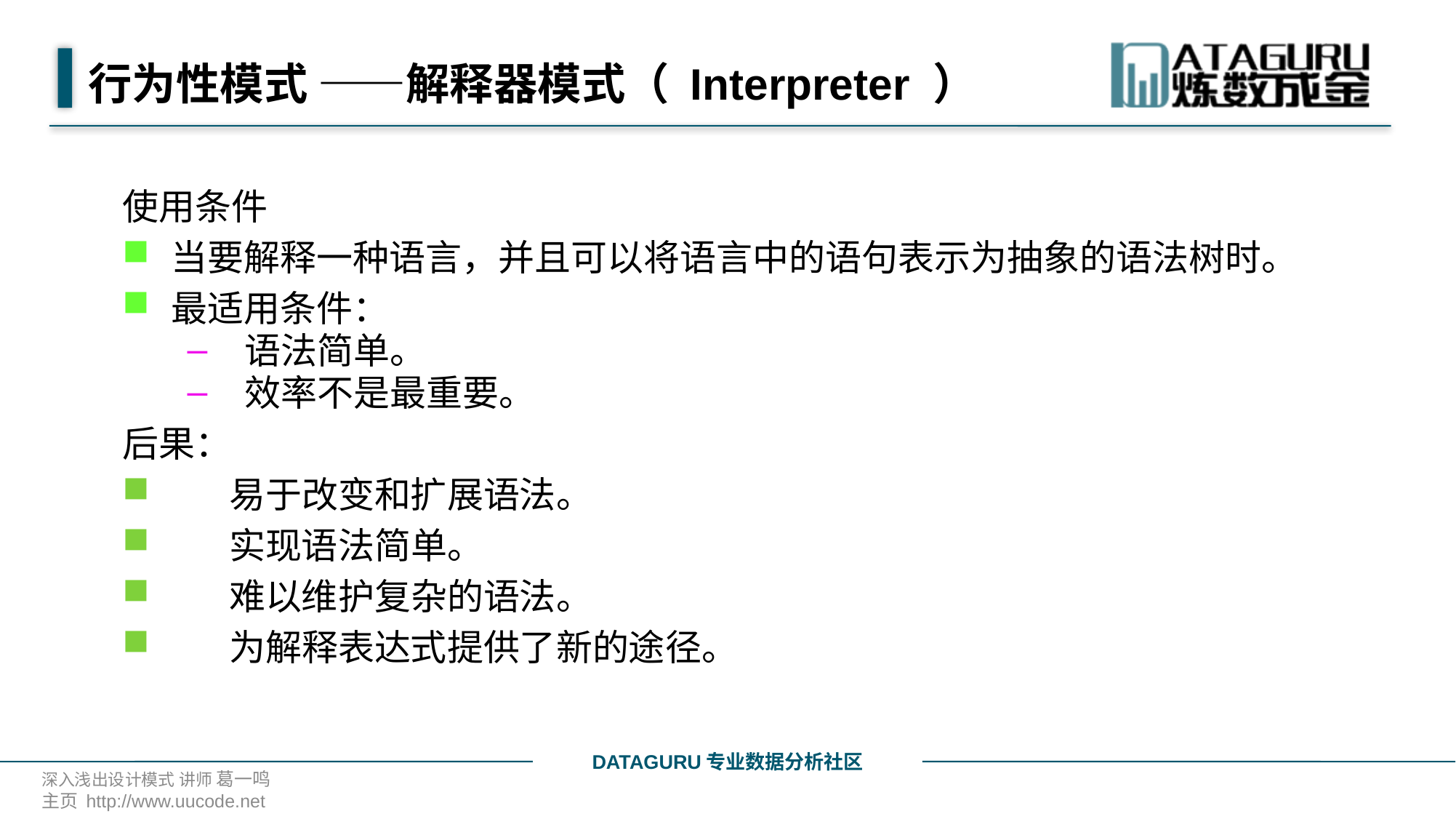

# 行为性模式 ——解释器模式（ Interpreter ）
使用条件
当要解释一种语言，并且可以将语言中的语句表示为抽象的语法树时。
最适用条件：
 语法简单。
 效率不是最重要。
后果：
      易于改变和扩展语法。
      实现语法简单。
      难以维护复杂的语法。
      为解释表达式提供了新的途径。